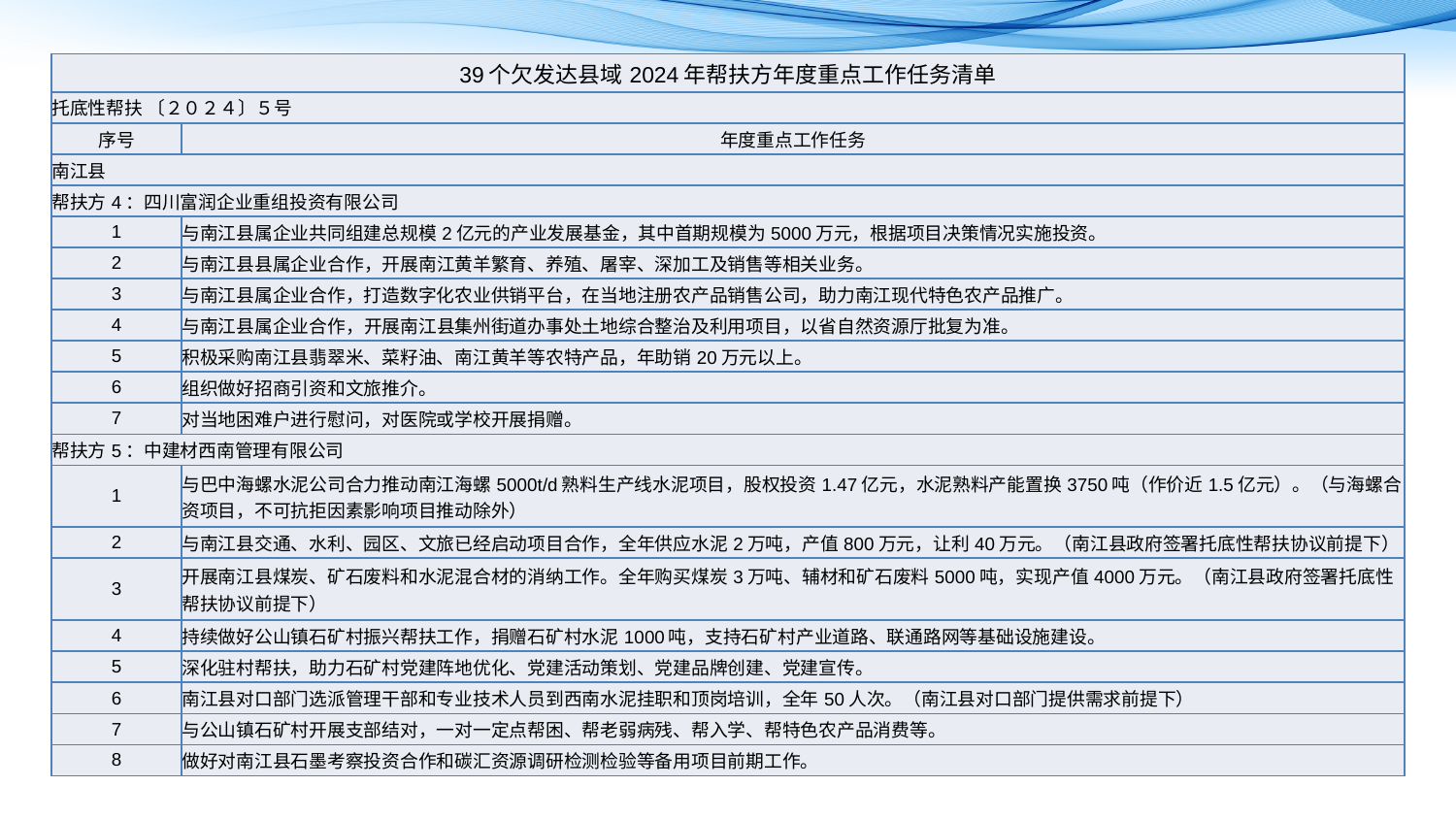

| 39个欠发达县域2024年帮扶方年度重点工作任务清单 |  |
| --- | --- |
| 托底性帮扶 〔２０２４〕５号 |  |
| 序号 | 年度重点工作任务 |
| 南江县 |  |
| 帮扶方4：四川富润企业重组投资有限公司 |  |
| 1 | 与南江县属企业共同组建总规模2亿元的产业发展基金，其中首期规模为5000万元，根据项目决策情况实施投资。 |
| 2 | 与南江县县属企业合作，开展南江黄羊繁育、养殖、屠宰、深加工及销售等相关业务。 |
| 3 | 与南江县属企业合作，打造数字化农业供销平台，在当地注册农产品销售公司，助力南江现代特色农产品推广。 |
| 4 | 与南江县属企业合作，开展南江县集州街道办事处土地综合整治及利用项目，以省自然资源厅批复为准。 |
| 5 | 积极采购南江县翡翠米、菜籽油、南江黄羊等农特产品，年助销20万元以上。 |
| 6 | 组织做好招商引资和文旅推介。 |
| 7 | 对当地困难户进行慰问，对医院或学校开展捐赠。 |
| 帮扶方5：中建材西南管理有限公司 |  |
| 1 | 与巴中海螺水泥公司合力推动南江海螺5000t/d熟料生产线水泥项目，股权投资1.47亿元，水泥熟料产能置换3750吨（作价近1.5亿元）。（与海螺合资项目，不可抗拒因素影响项目推动除外） |
| 2 | 与南江县交通、水利、园区、文旅已经启动项目合作，全年供应水泥2万吨，产值800万元，让利40万元。（南江县政府签署托底性帮扶协议前提下） |
| 3 | 开展南江县煤炭、矿石废料和水泥混合材的消纳工作。全年购买煤炭3万吨、辅材和矿石废料5000吨，实现产值4000万元。（南江县政府签署托底性帮扶协议前提下） |
| 4 | 持续做好公山镇石矿村振兴帮扶工作，捐赠石矿村水泥1000吨，支持石矿村产业道路、联通路网等基础设施建设。 |
| 5 | 深化驻村帮扶，助力石矿村党建阵地优化、党建活动策划、党建品牌创建、党建宣传。 |
| 6 | 南江县对口部门选派管理干部和专业技术人员到西南水泥挂职和顶岗培训，全年50人次。（南江县对口部门提供需求前提下） |
| 7 | 与公山镇石矿村开展支部结对，一对一定点帮困、帮老弱病残、帮入学、帮特色农产品消费等。 |
| 8 | 做好对南江县石墨考察投资合作和碳汇资源调研检测检验等备用项目前期工作。 |